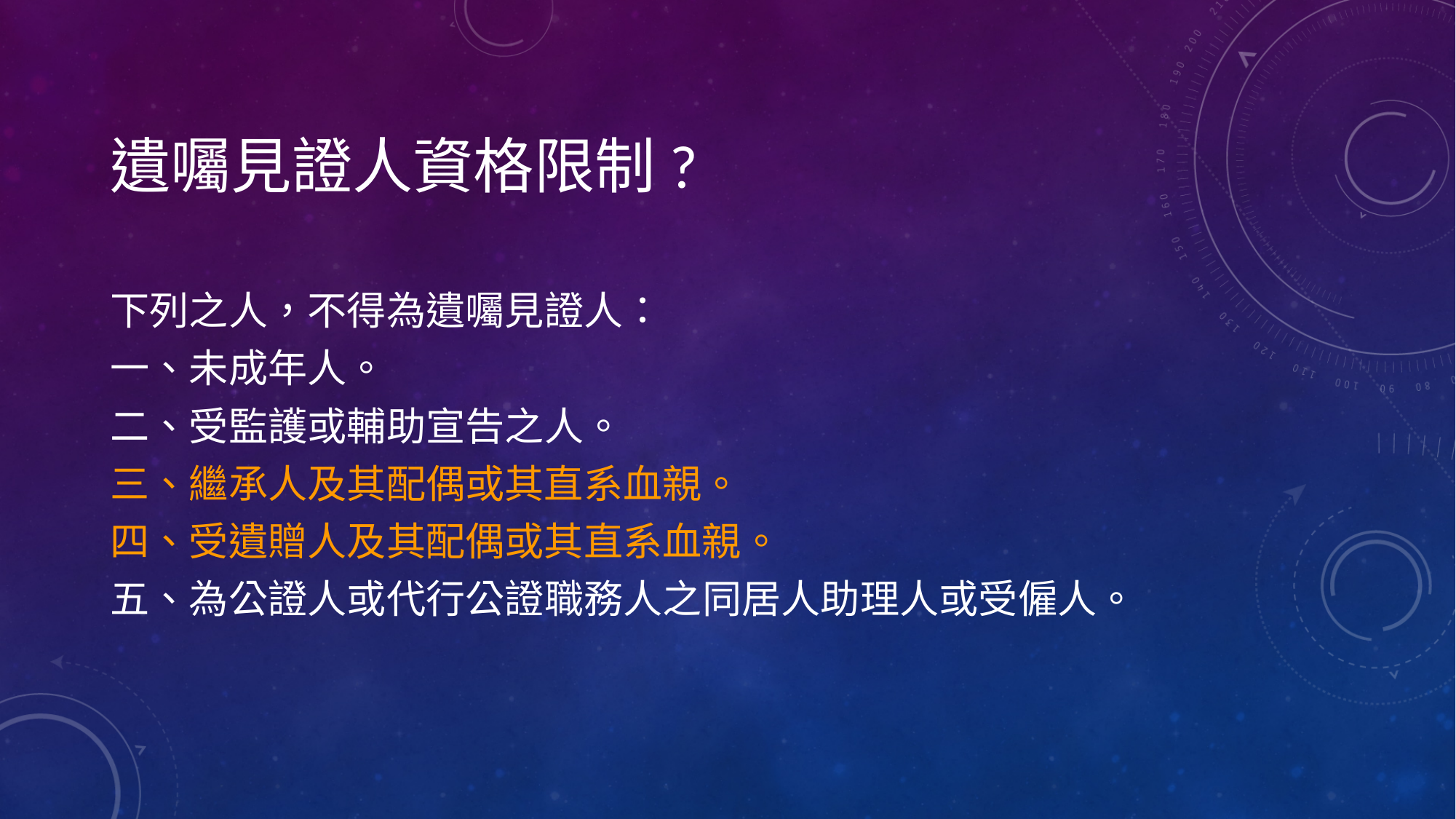

遺囑見證人資格限制?
下列之人，不得為遺囑見證人：
一、未成年人。
二、受監護或輔助宣告之人。
三、繼承人及其配偶或其直系血親。
四、受遺贈人及其配偶或其直系血親。
五、為公證人或代行公證職務人之同居人助理人或受僱人。